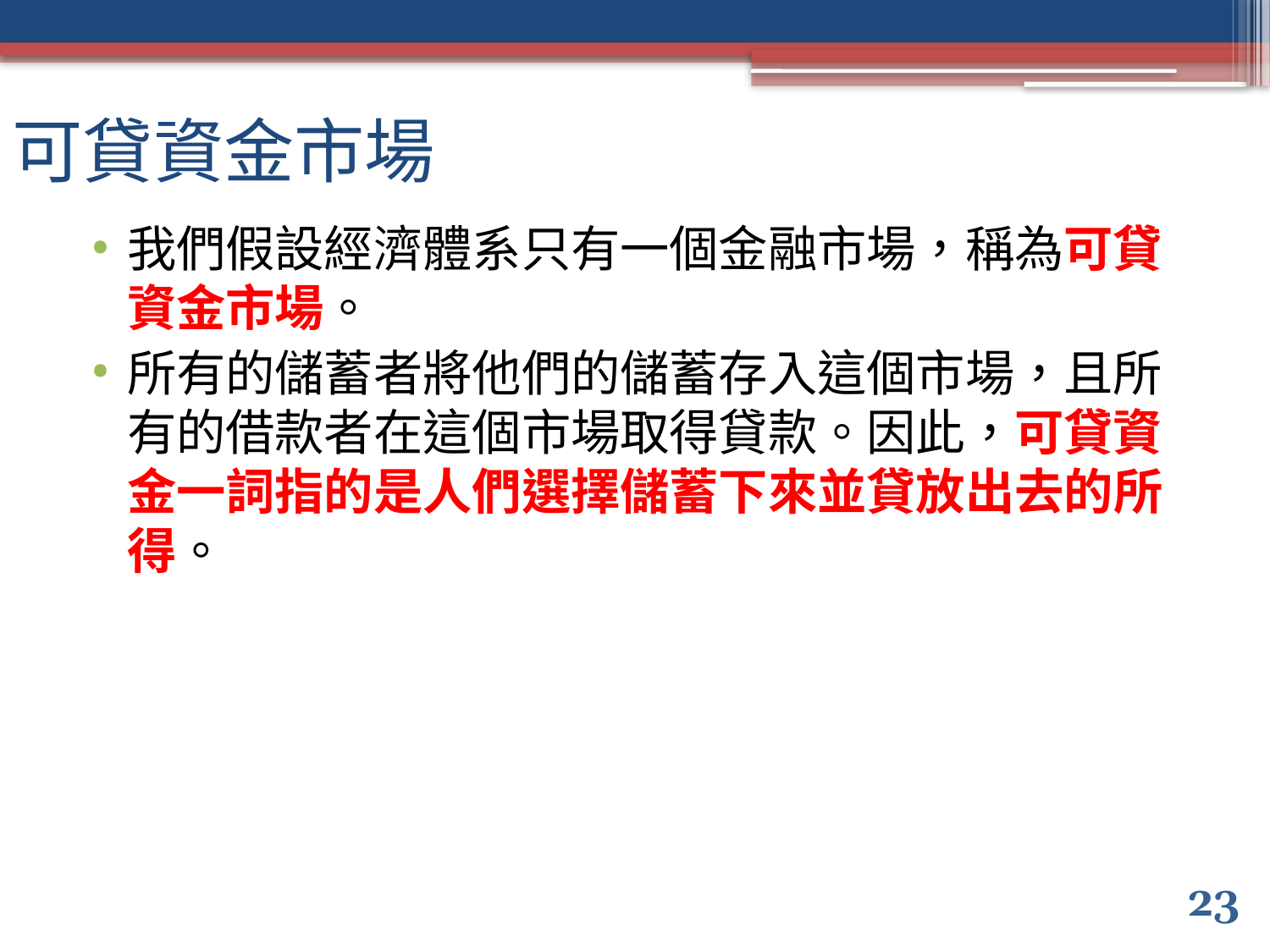

# 可貸資金市場
我們假設經濟體系只有一個金融市場，稱為可貸資金市場。
所有的儲蓄者將他們的儲蓄存入這個市場，且所有的借款者在這個市場取得貸款。因此，可貸資金一詞指的是人們選擇儲蓄下來並貸放出去的所得。
23